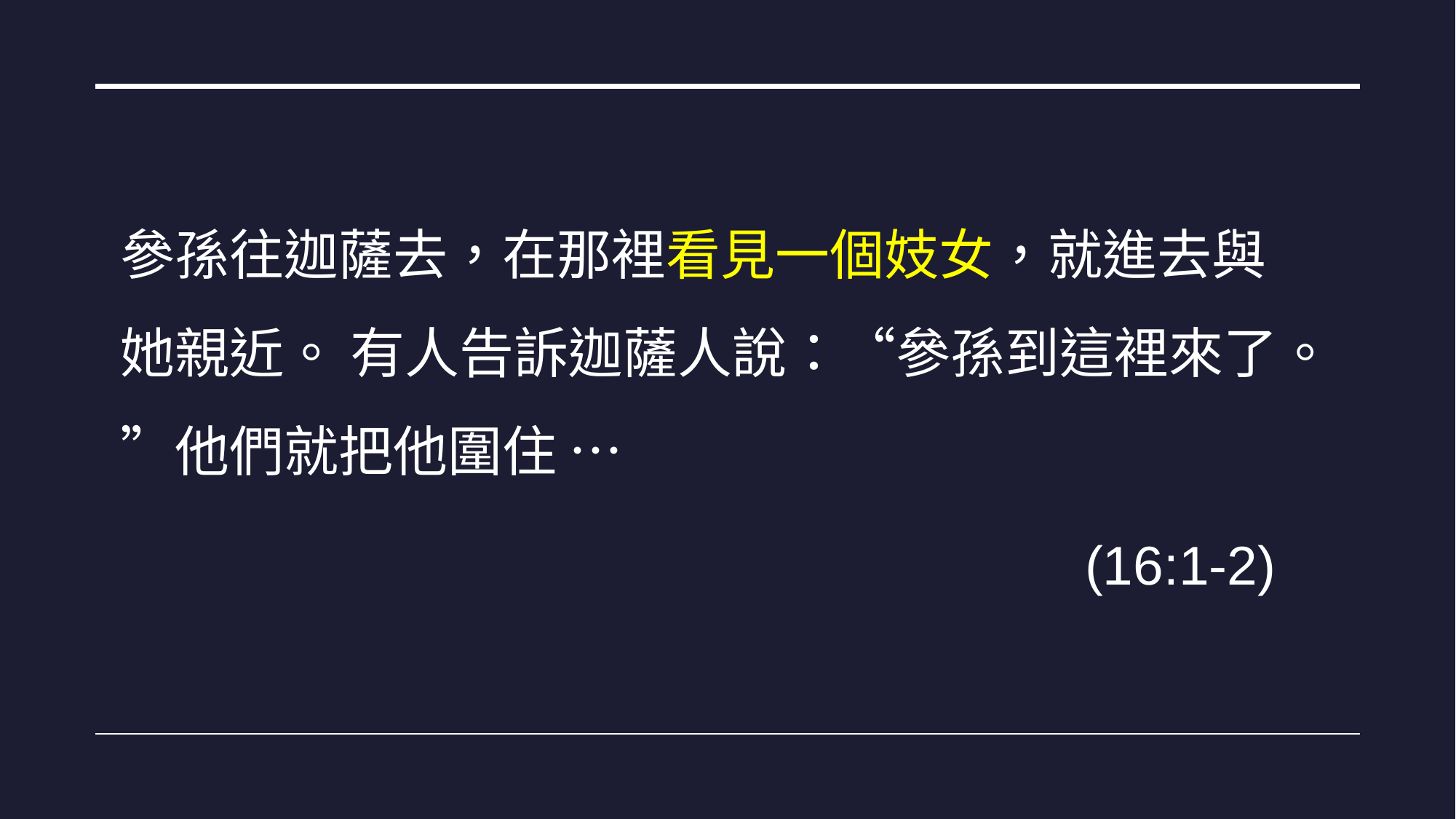

參孫往迦薩去，在那裡看見一個妓女，就進去與她親近。 有人告訴迦薩人說：“參孫到這裡來了。”他們就把他圍住 …
(16:1-2)